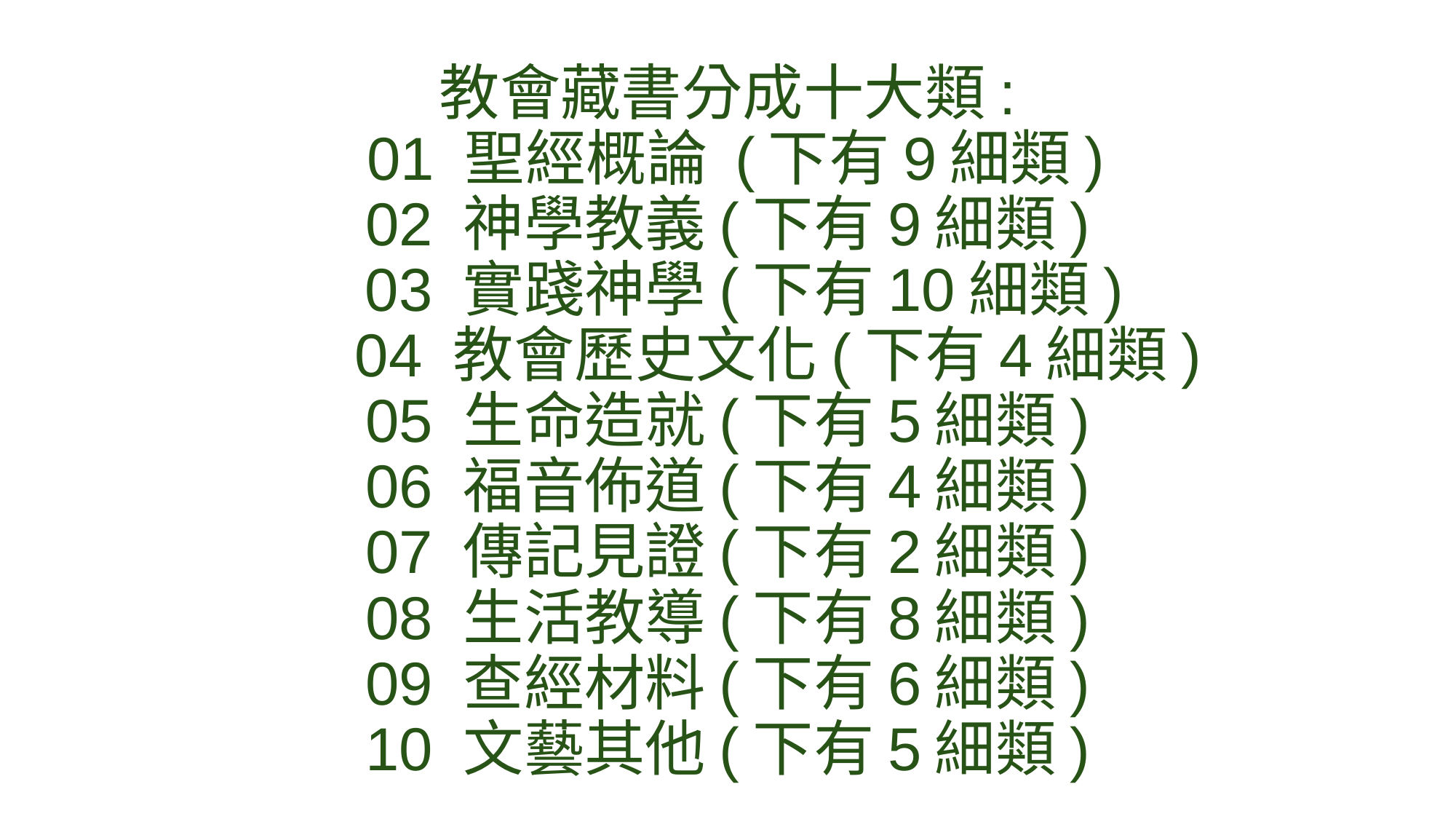

# 教會藏書分成十大類: 01 聖經概論 (下有9細類) 02 神學教義(下有9細類) 03 實踐神學(下有10細類) 04 教會歷史文化(下有4細類) 05 生命造就(下有5細類) 06 福音佈道(下有4細類) 07 傳記見證(下有2細類) 08 生活教導(下有8細類) 09 查經材料(下有6細類) 10 文藝其他(下有5細類)